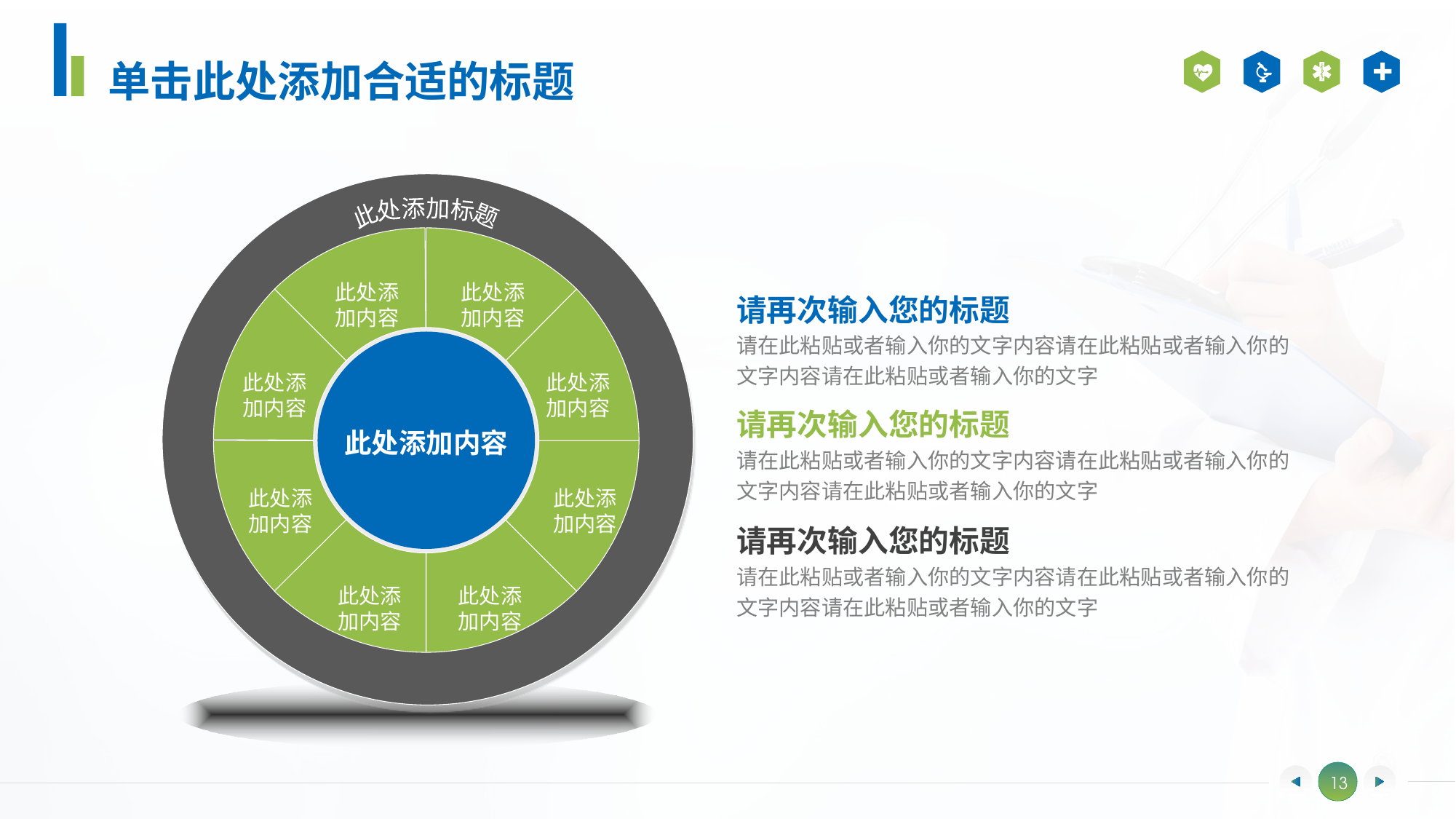

单击此处添加合适的标题

此处添加标题

此处添加内容
此处添加内容
此处添加内容
此处添加内容
此处添加内容
此处添加内容
此处添加内容
此处添加内容
此处添加内容

请再次输入您的标题
请在此粘贴或者输入你的文字内容请在此粘贴或者输入你的文字内容请在此粘贴或者输入你的文字
请再次输入您的标题
请在此粘贴或者输入你的文字内容请在此粘贴或者输入你的文字内容请在此粘贴或者输入你的文字
请再次输入您的标题
请在此粘贴或者输入你的文字内容请在此粘贴或者输入你的文字内容请在此粘贴或者输入你的文字